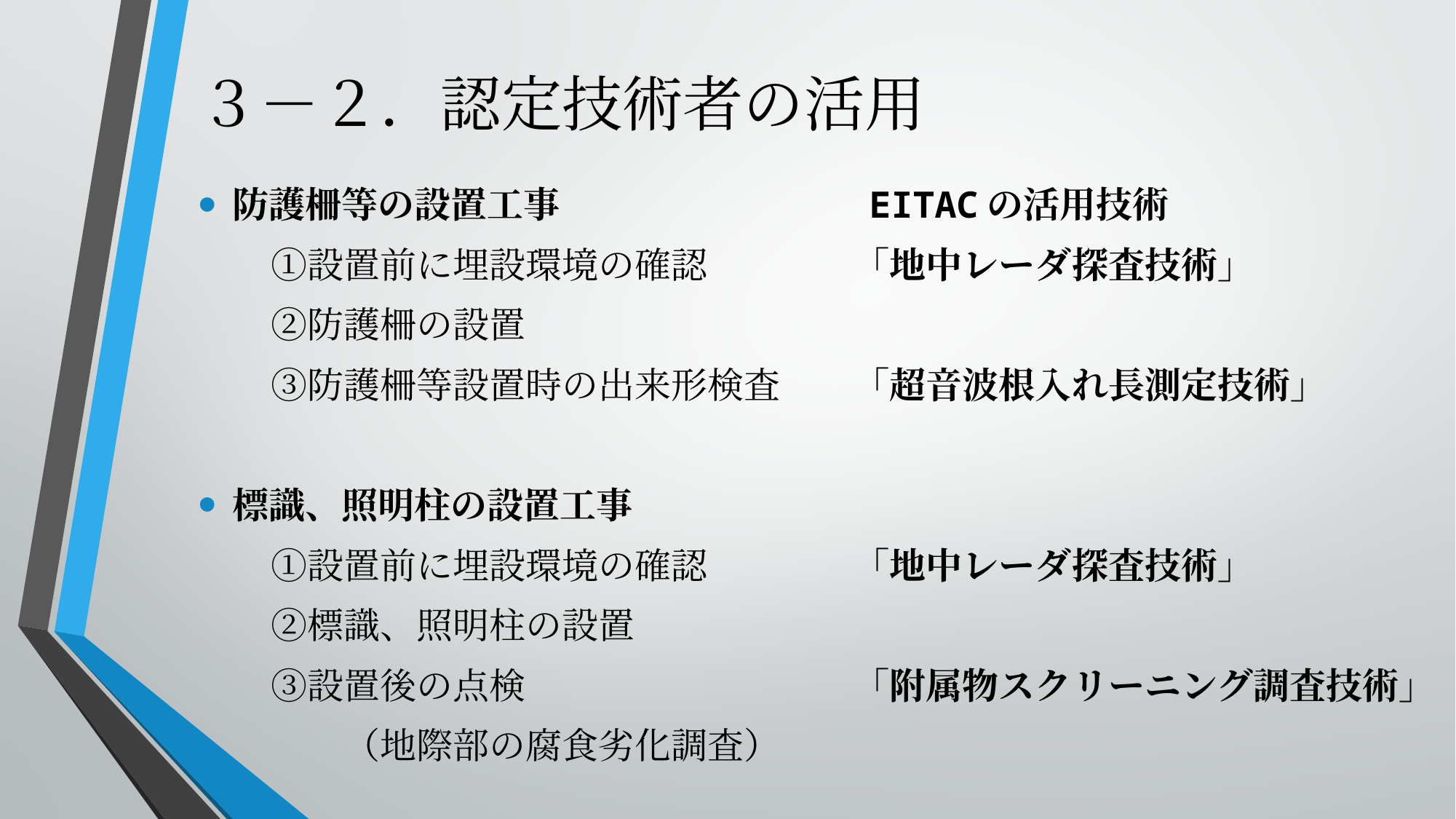

# ３－２．認定技術者の活用
防護柵等の設置工事　　　　　　　　 EITACの活用技術
　　①設置前に埋設環境の確認　　　　「地中レーダ探査技術」
　　②防護柵の設置
　　③防護柵等設置時の出来形検査　　「超音波根入れ長測定技術」

標識、照明柱の設置工事
　　①設置前に埋設環境の確認　　　　「地中レーダ探査技術」
　　②標識、照明柱の設置
　　③設置後の点検　　　　　　　　　「附属物スクリーニング調査技術」
　　　　（地際部の腐食劣化調査）